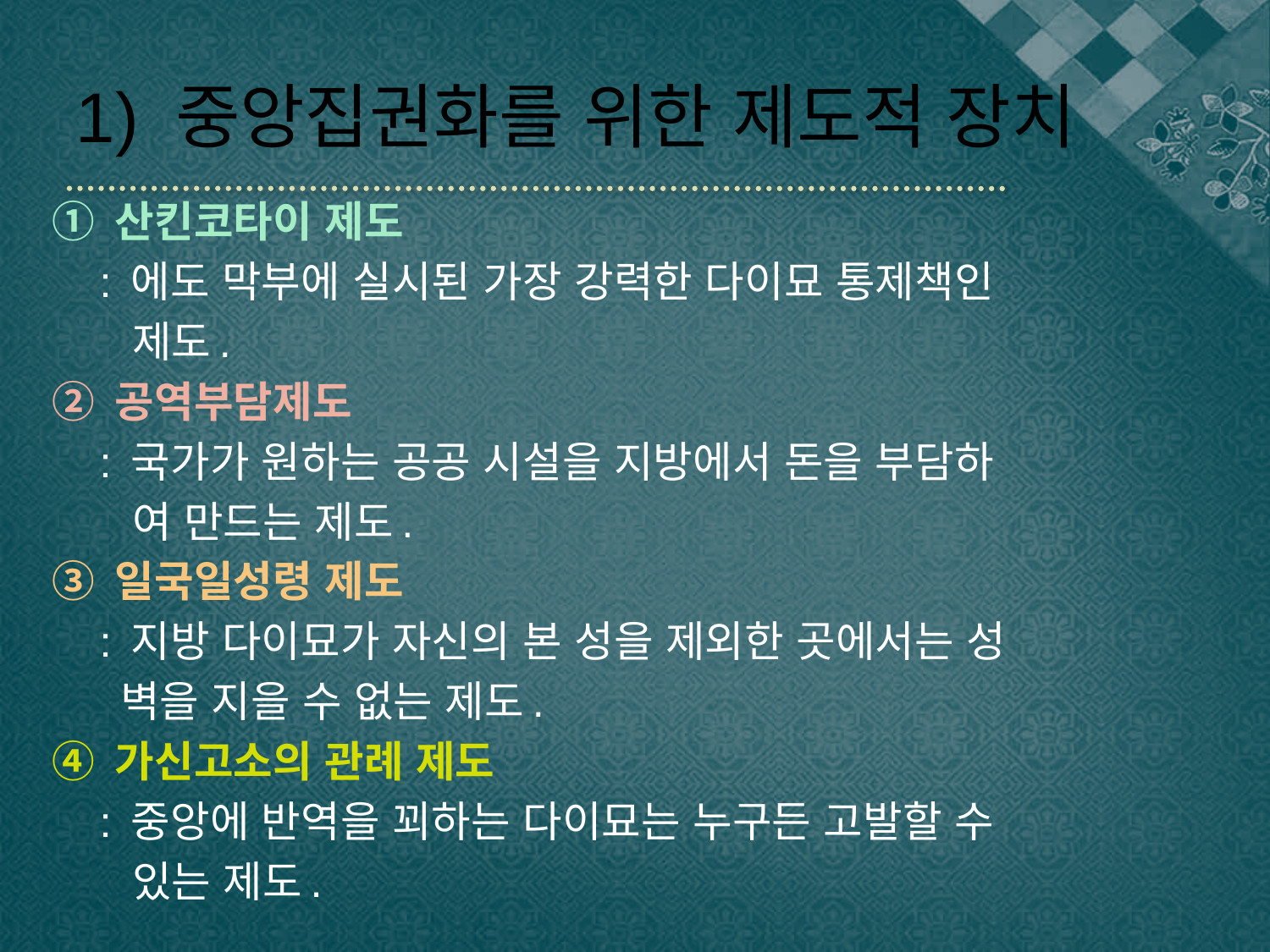

# 1) 중앙집권화를 위한 제도적 장치
① 산킨코타이 제도
    : 에도 막부에 실시된 가장 강력한 다이묘 통제책인
      제도.
② 공역부담제도
    : 국가가 원하는 공공 시설을 지방에서 돈을 부담하
      여 만드는 제도.
③ 일국일성령 제도
    : 지방 다이묘가 자신의 본 성을 제외한 곳에서는 성
     벽을 지을 수 없는 제도.
④ 가신고소의 관례 제도
    : 중앙에 반역을 꾀하는 다이묘는 누구든 고발할 수
      있는 제도.